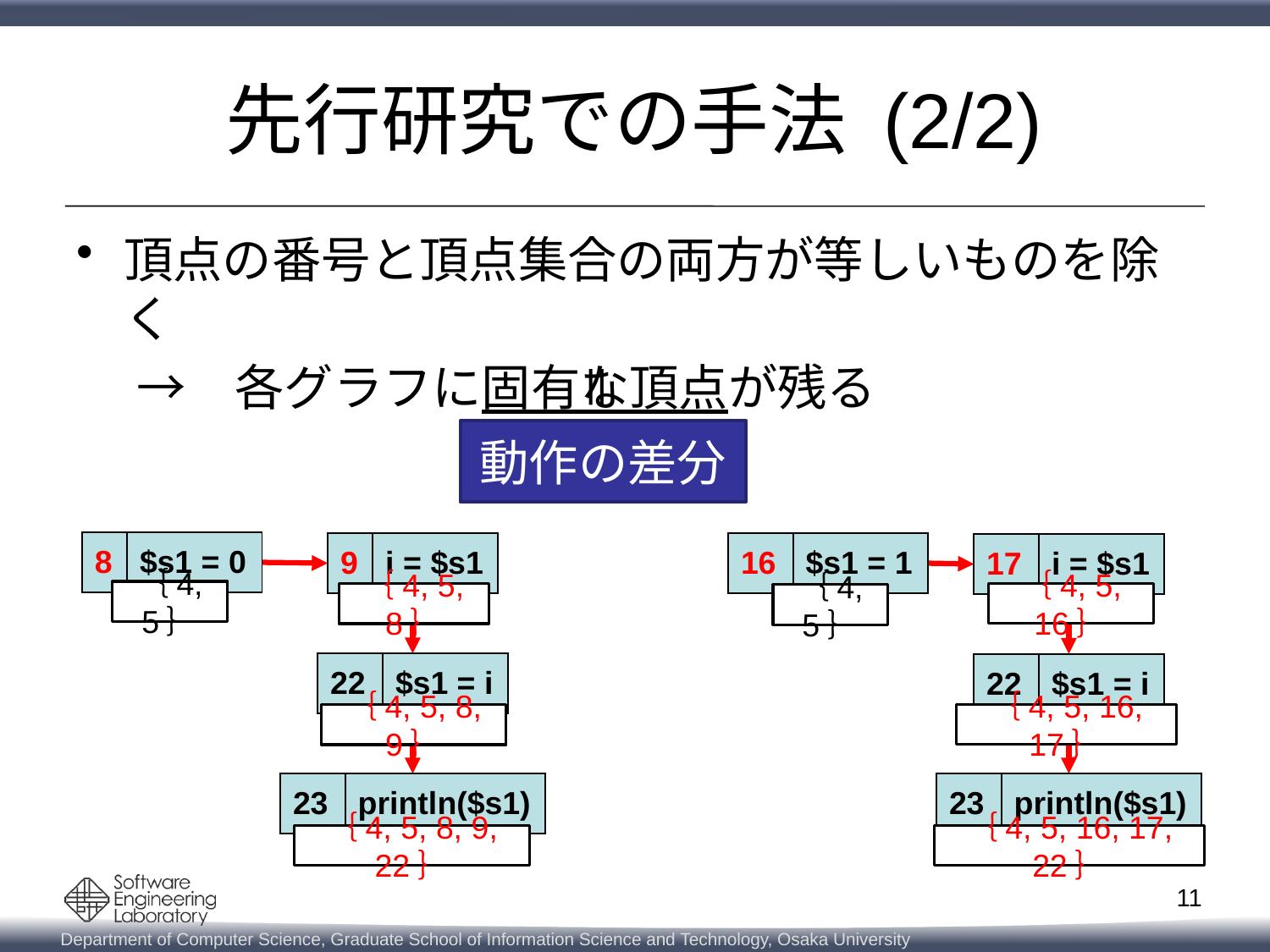

# 先行研究での手法 (2/2)
頂点の番号と頂点集合の両方が等しいものを除く
　 →　各グラフに固有な頂点が残る
＝
動作の差分
| 8 | $s1 = 0 |
| --- | --- |
| 9 | i = $s1 |
| --- | --- |
| 16 | $s1 = 1 |
| --- | --- |
| 17 | i = $s1 |
| --- | --- |
｛4, 5｝
｛4, 5, 16｝
｛4, 5, 8｝
｛4, 5｝
| 22 | $s1 = i |
| --- | --- |
| 22 | $s1 = i |
| --- | --- |
｛4, 5, 16, 17｝
｛4, 5, 8, 9｝
| 23 | println($s1) |
| --- | --- |
| 23 | println($s1) |
| --- | --- |
｛4, 5, 16, 17, 22｝
｛4, 5, 8, 9, 22｝
11